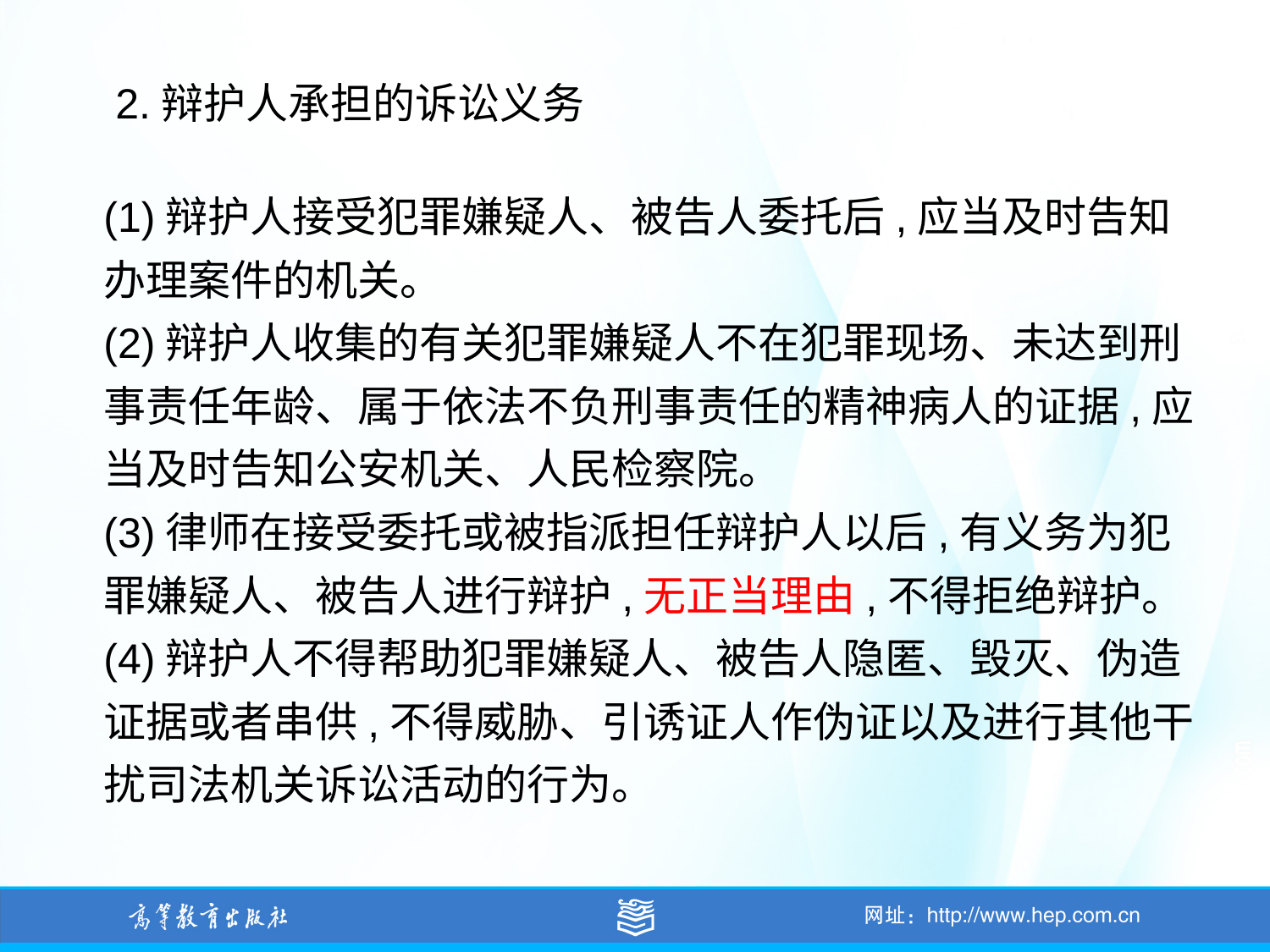

2.辩护人承担的诉讼义务

(1)辩护人接受犯罪嫌疑人、被告人委托后,应当及时告知办理案件的机关。
(2)辩护人收集的有关犯罪嫌疑人不在犯罪现场、未达到刑事责任年龄、属于依法不负刑事责任的精神病人的证据,应当及时告知公安机关、人民检察院。
(3)律师在接受委托或被指派担任辩护人以后,有义务为犯罪嫌疑人、被告人进行辩护,无正当理由,不得拒绝辩护。
(4)辩护人不得帮助犯罪嫌疑人、被告人隐匿、毁灭、伪造证据或者串供,不得威胁、引诱证人作伪证以及进行其他干扰司法机关诉讼活动的行为。